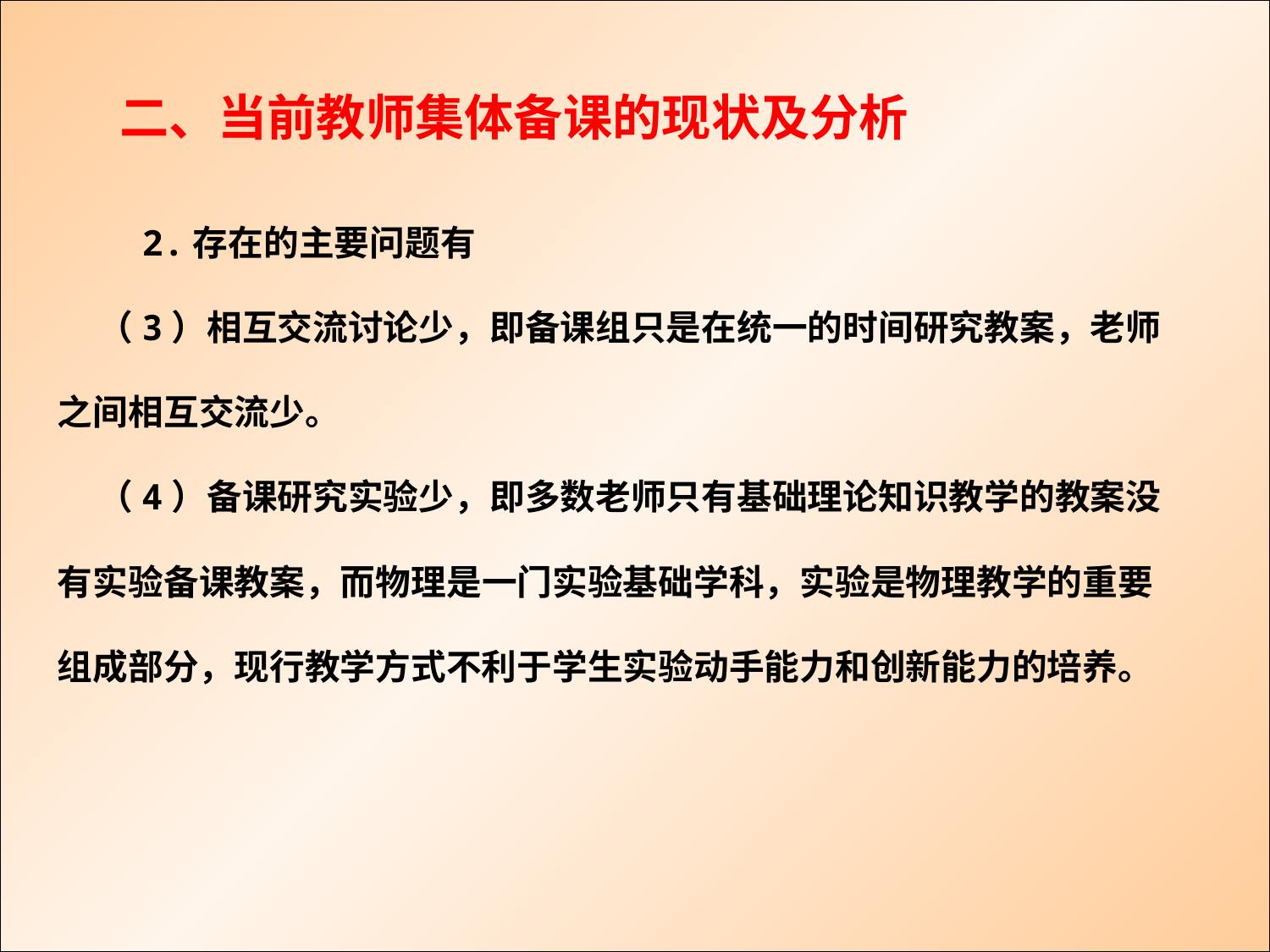

二、当前教师集体备课的现状及分析
    2.存在的主要问题有
    （3）相互交流讨论少，即备课组只是在统一的时间研究教案，老师之间相互交流少。
    （4）备课研究实验少，即多数老师只有基础理论知识教学的教案没有实验备课教案，而物理是一门实验基础学科，实验是物理教学的重要组成部分，现行教学方式不利于学生实验动手能力和创新能力的培养。